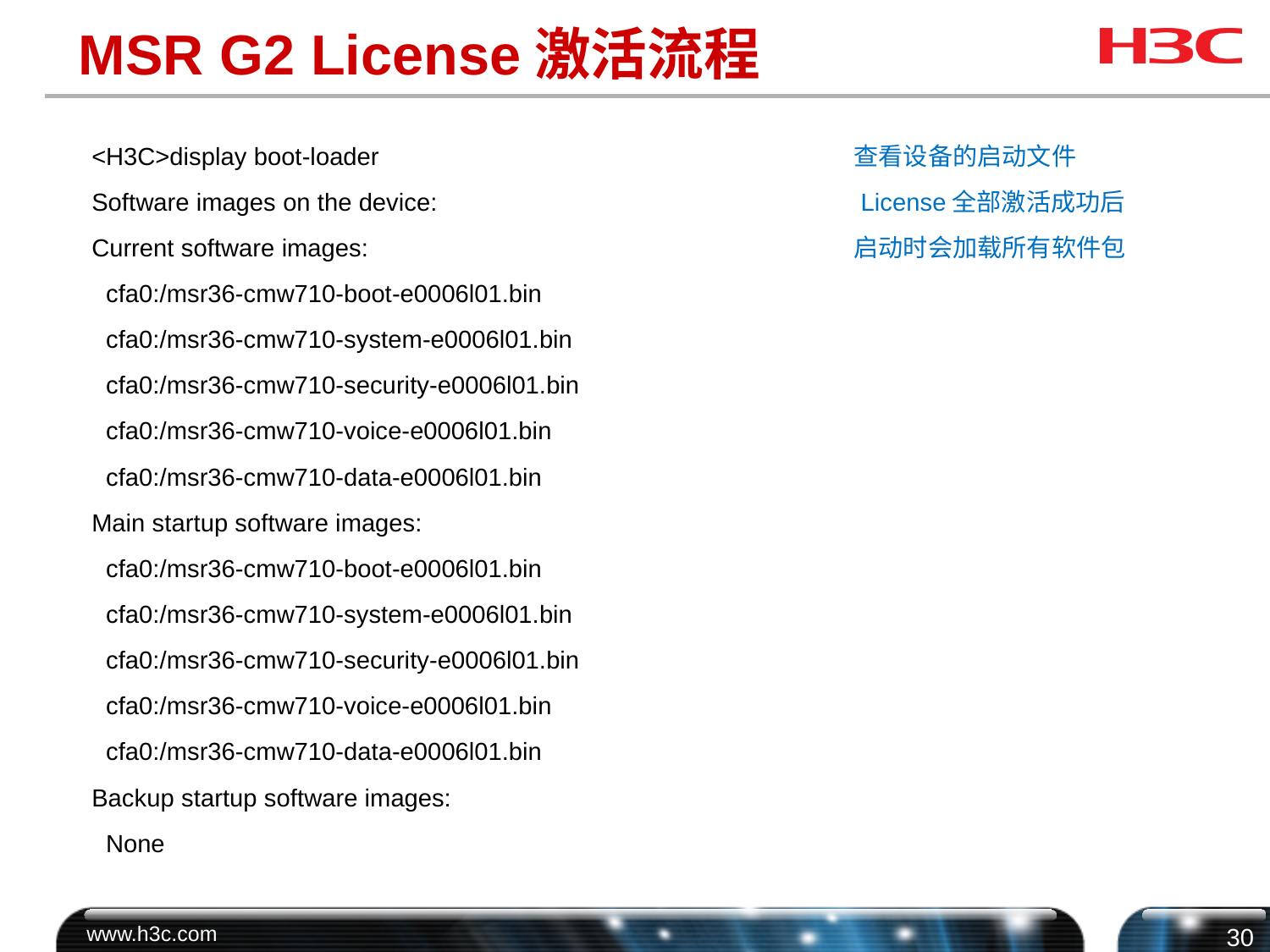

# MSR G2 License激活流程
<H3C>display boot-loader				查看设备的启动文件
Software images on the device:				 License全部激活成功后
Current software images:				启动时会加载所有软件包
  cfa0:/msr36-cmw710-boot-e0006l01.bin
  cfa0:/msr36-cmw710-system-e0006l01.bin
  cfa0:/msr36-cmw710-security-e0006l01.bin
  cfa0:/msr36-cmw710-voice-e0006l01.bin
  cfa0:/msr36-cmw710-data-e0006l01.bin
Main startup software images:
  cfa0:/msr36-cmw710-boot-e0006l01.bin
  cfa0:/msr36-cmw710-system-e0006l01.bin
  cfa0:/msr36-cmw710-security-e0006l01.bin
  cfa0:/msr36-cmw710-voice-e0006l01.bin
  cfa0:/msr36-cmw710-data-e0006l01.bin
Backup startup software images:
  None